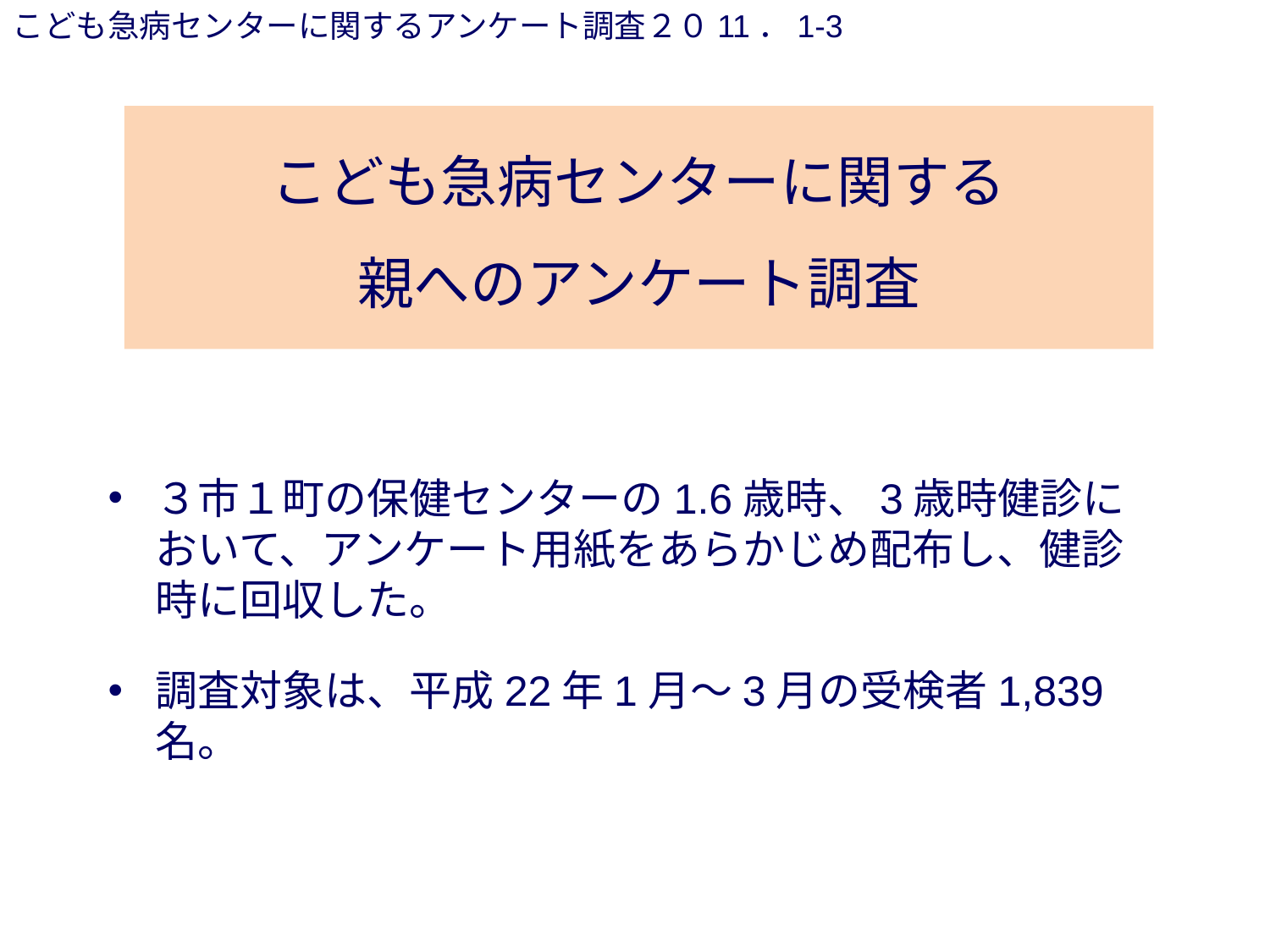

こども急病センターに関するアンケート調査２０11．1-3
# こども急病センターに関する 親へのアンケート調査
３市１町の保健センターの1.6歳時、3歳時健診において、アンケート用紙をあらかじめ配布し、健診時に回収した。
調査対象は、平成22年1月〜3月の受検者1,839名。